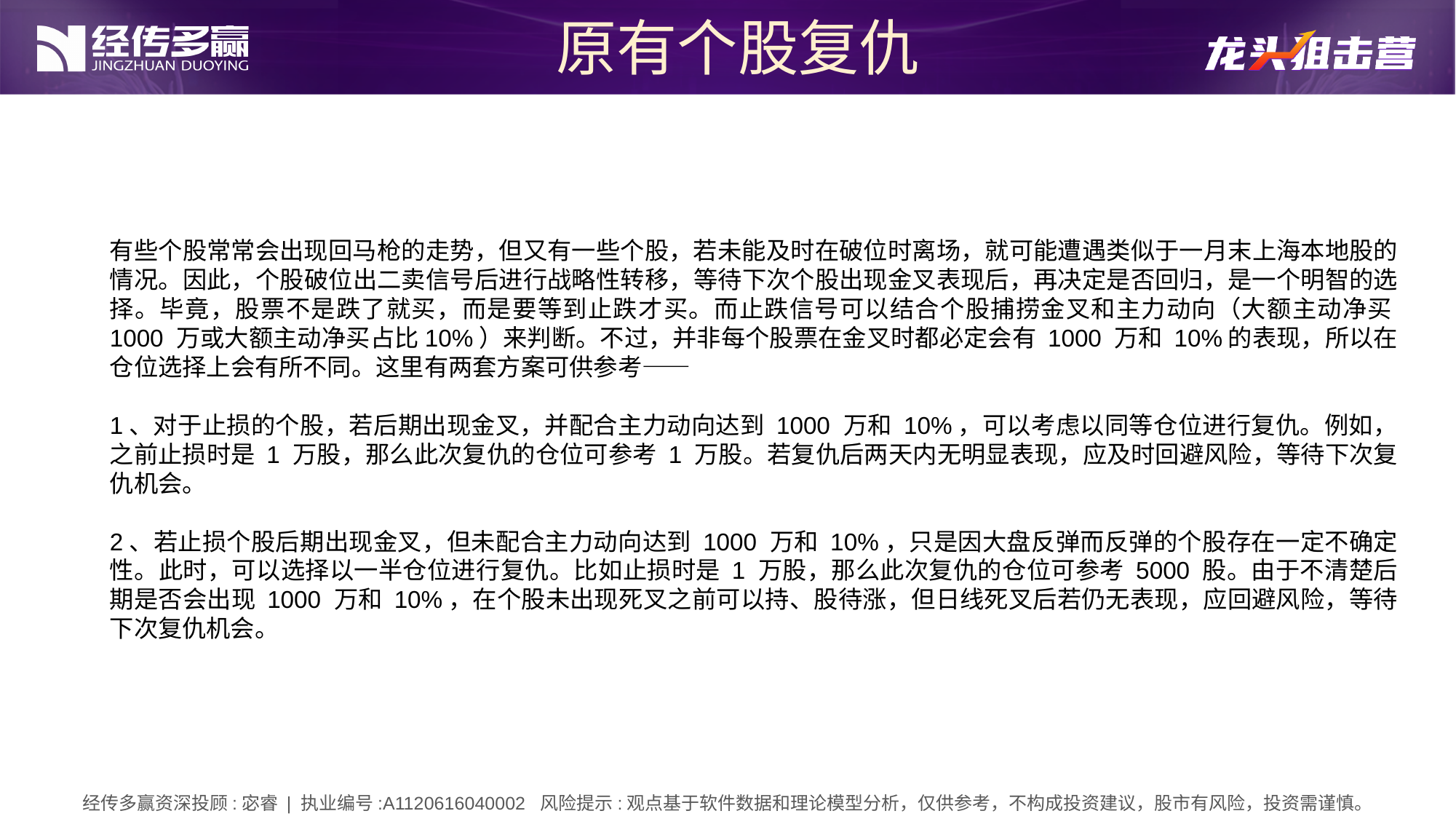

原有个股复仇
有些个股常常会出现回马枪的走势，但又有一些个股，若未能及时在破位时离场，就可能遭遇类似于一月末上海本地股的情况。因此，个股破位出二卖信号后进行战略性转移，等待下次个股出现金叉表现后，再决定是否回归，是一个明智的选择。毕竟，股票不是跌了就买，而是要等到止跌才买。而止跌信号可以结合个股捕捞金叉和主力动向（大额主动净买1000 万或大额主动净买占比10%）来判断。不过，并非每个股票在金叉时都必定会有 1000 万和 10%的表现，所以在仓位选择上会有所不同。这里有两套方案可供参考——

1、对于止损的个股，若后期出现金叉，并配合主力动向达到 1000 万和 10%，可以考虑以同等仓位进行复仇。例如，之前止损时是 1 万股，那么此次复仇的仓位可参考 1 万股。若复仇后两天内无明显表现，应及时回避风险，等待下次复仇机会。

2、若止损个股后期出现金叉，但未配合主力动向达到 1000 万和 10%，只是因大盘反弹而反弹的个股存在一定不确定性。此时，可以选择以一半仓位进行复仇。比如止损时是 1 万股，那么此次复仇的仓位可参考 5000 股。由于不清楚后期是否会出现 1000 万和 10%，在个股未出现死叉之前可以持、股待涨，但日线死叉后若仍无表现，应回避风险，等待下次复仇机会。